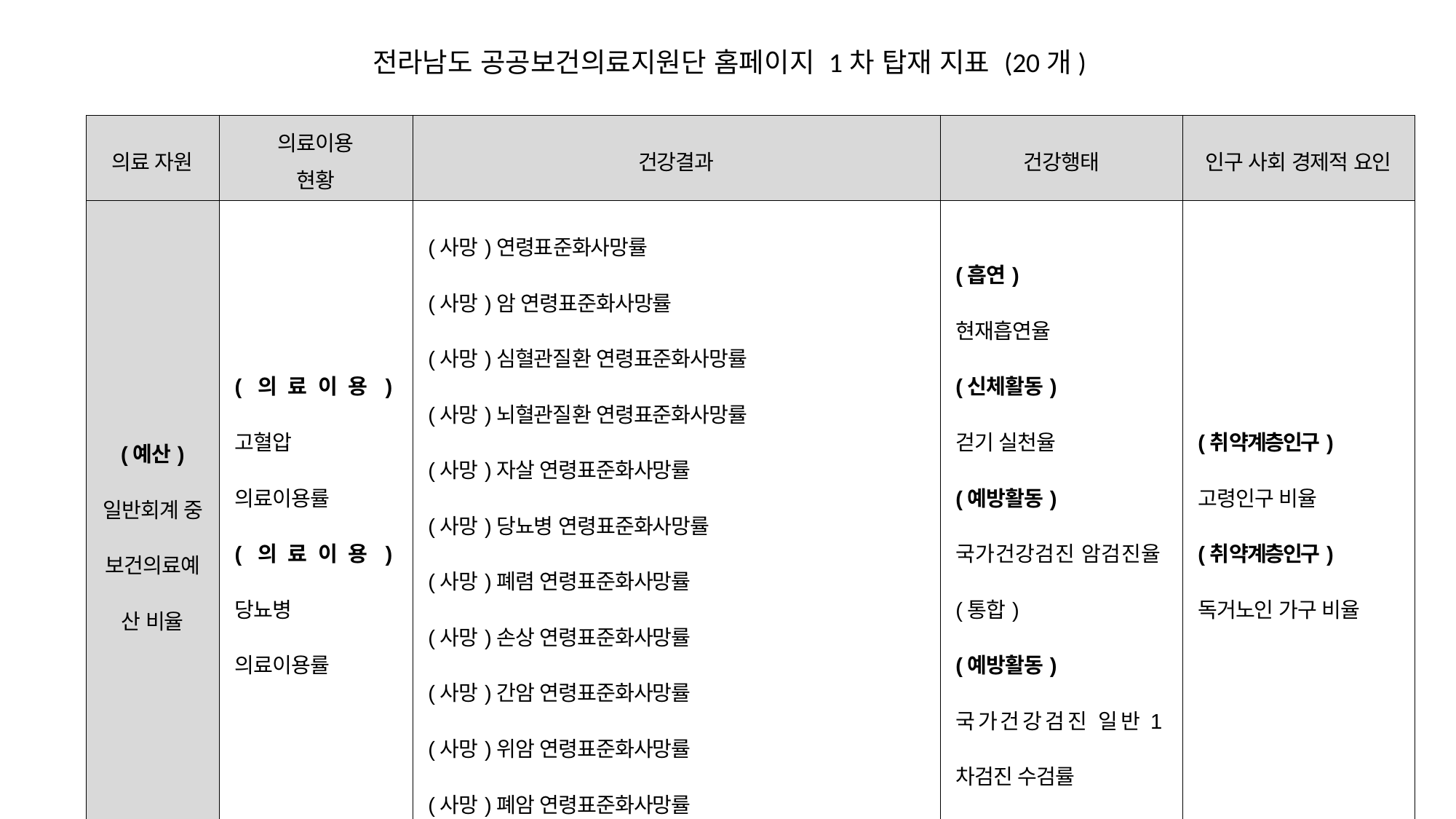

전라남도 공공보건의료지원단 홈페이지 1차 탑재 지표 (20개)
| 의료 자원 | 의료이용 현황 | 건강결과 | 건강행태 | 인구 사회 경제적 요인 |
| --- | --- | --- | --- | --- |
| (예산) 일반회계 중 보건의료예산 비율 | (의료이용)고혈압 의료이용률 (의료이용)당뇨병 의료이용률 | (사망)연령표준화사망률 (사망)암 연령표준화사망률 (사망)심혈관질환 연령표준화사망률 (사망)뇌혈관질환 연령표준화사망률 (사망)자살 연령표준화사망률 (사망)당뇨병 연령표준화사망률 (사망)폐렴 연령표준화사망률 (사망)손상 연령표준화사망률 (사망)간암 연령표준화사망률 (사망)위암 연령표준화사망률 (사망)폐암 연령표준화사망률 | (흡연) 현재흡연율 (신체활동) 걷기 실천율 (예방활동) 국가건강검진 암검진율(통합) (예방활동) 국가건강검진 일반1차검진 수검률 | (취약계층인구) 고령인구 비율 (취약계층인구) 독거노인 가구 비율 |